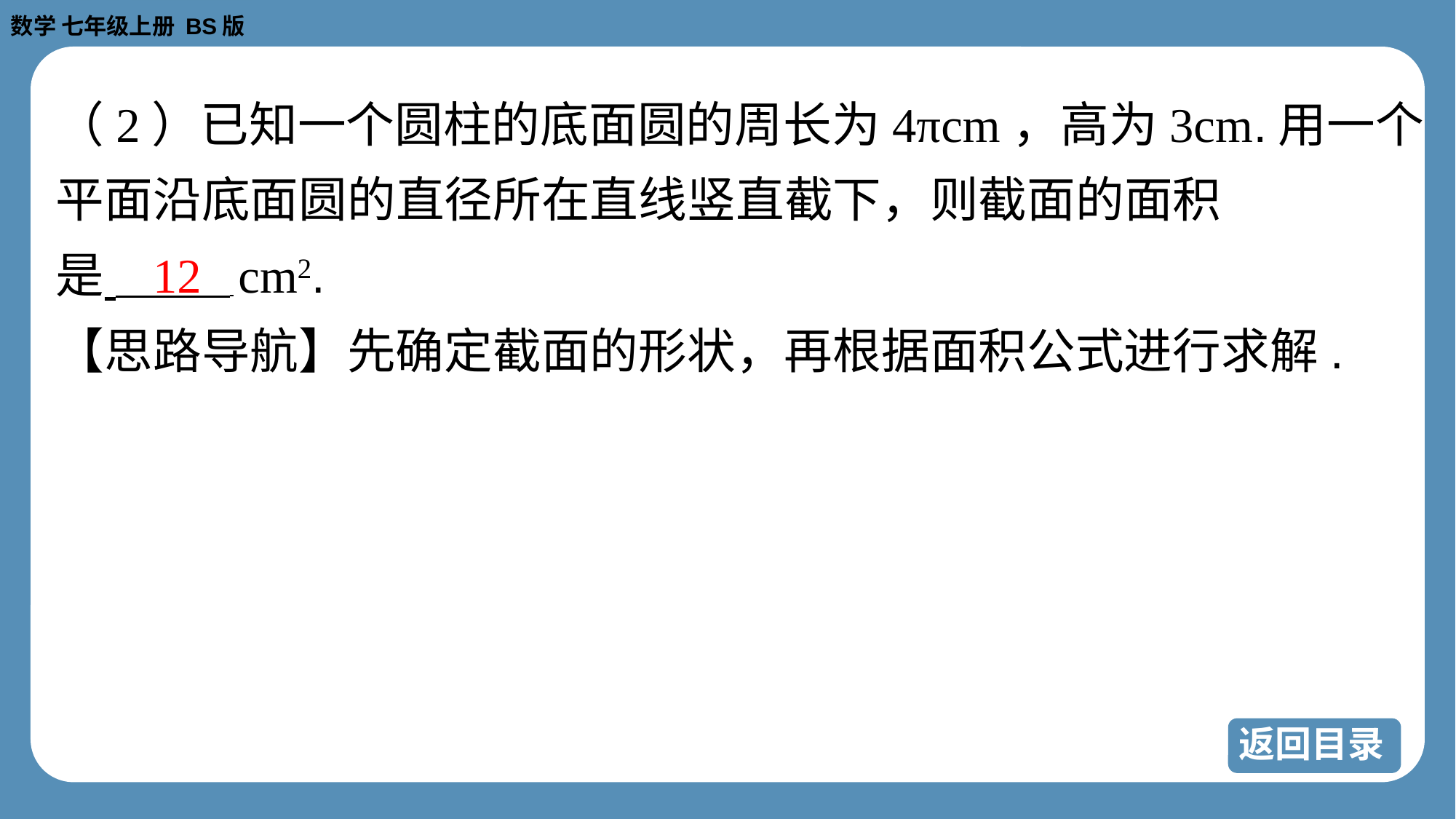

（2）已知一个圆柱的底面圆的周长为4πcm，高为3cm.用一个
平面沿底面圆的直径所在直线竖直截下，则截面的面积
是                   cm2.
【思路导航】先确定截面的形状，再根据面积公式进行求解.
12